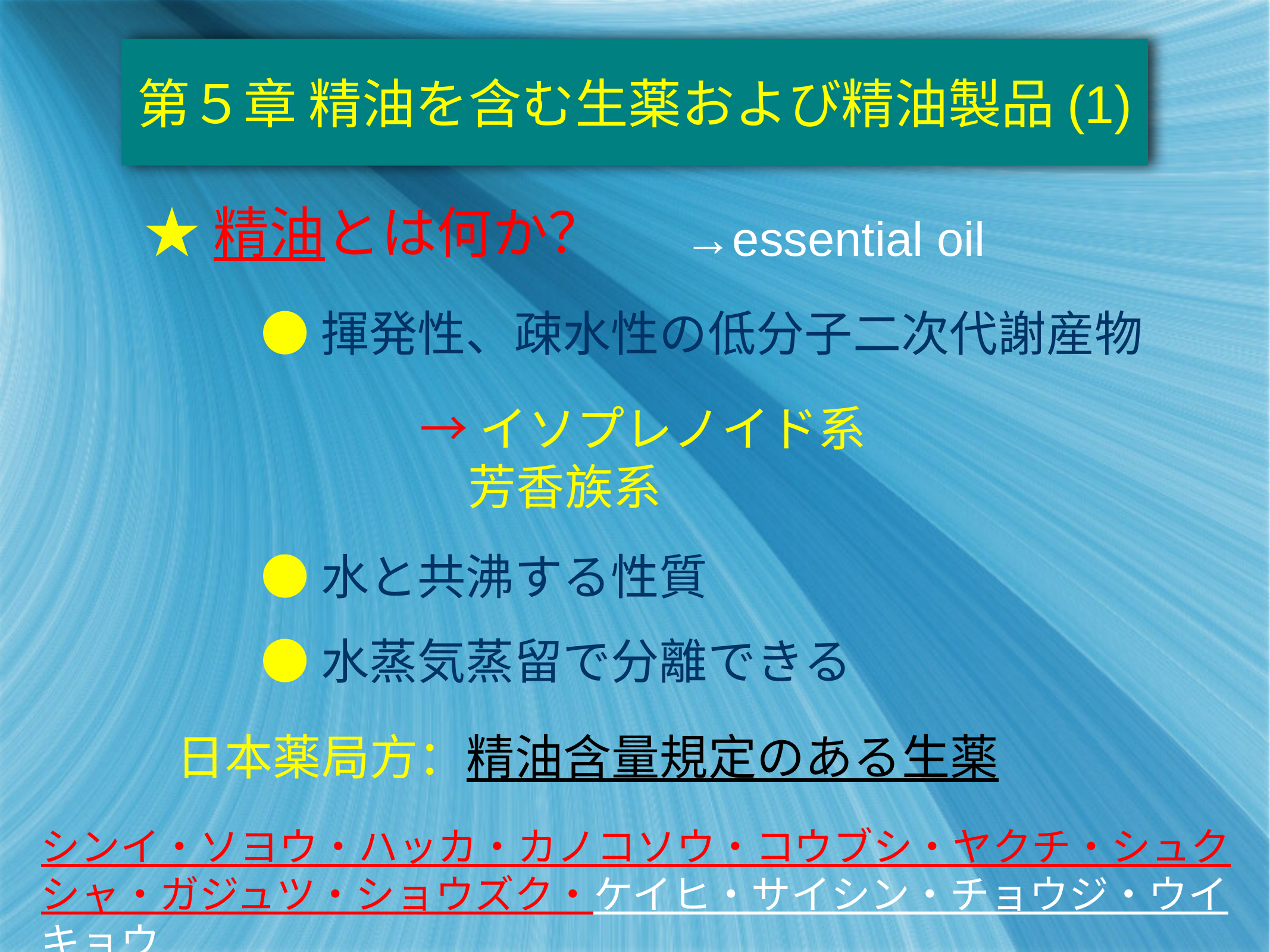

第５章 精油を含む生薬および精油製品(1)
★精油とは何か？
→essential oil
●揮発性、疎水性の低分子二次代謝産物
→イソプレノイド系
　芳香族系
●水と共沸する性質
●水蒸気蒸留で分離できる
日本薬局方：精油含量規定のある生薬
シンイ•ソヨウ•ハッカ•カノコソウ•コウブシ•ヤクチ•シュクシャ•ガジュツ•ショウズク•ケイヒ•サイシン•チョウジ•ウイキョウ